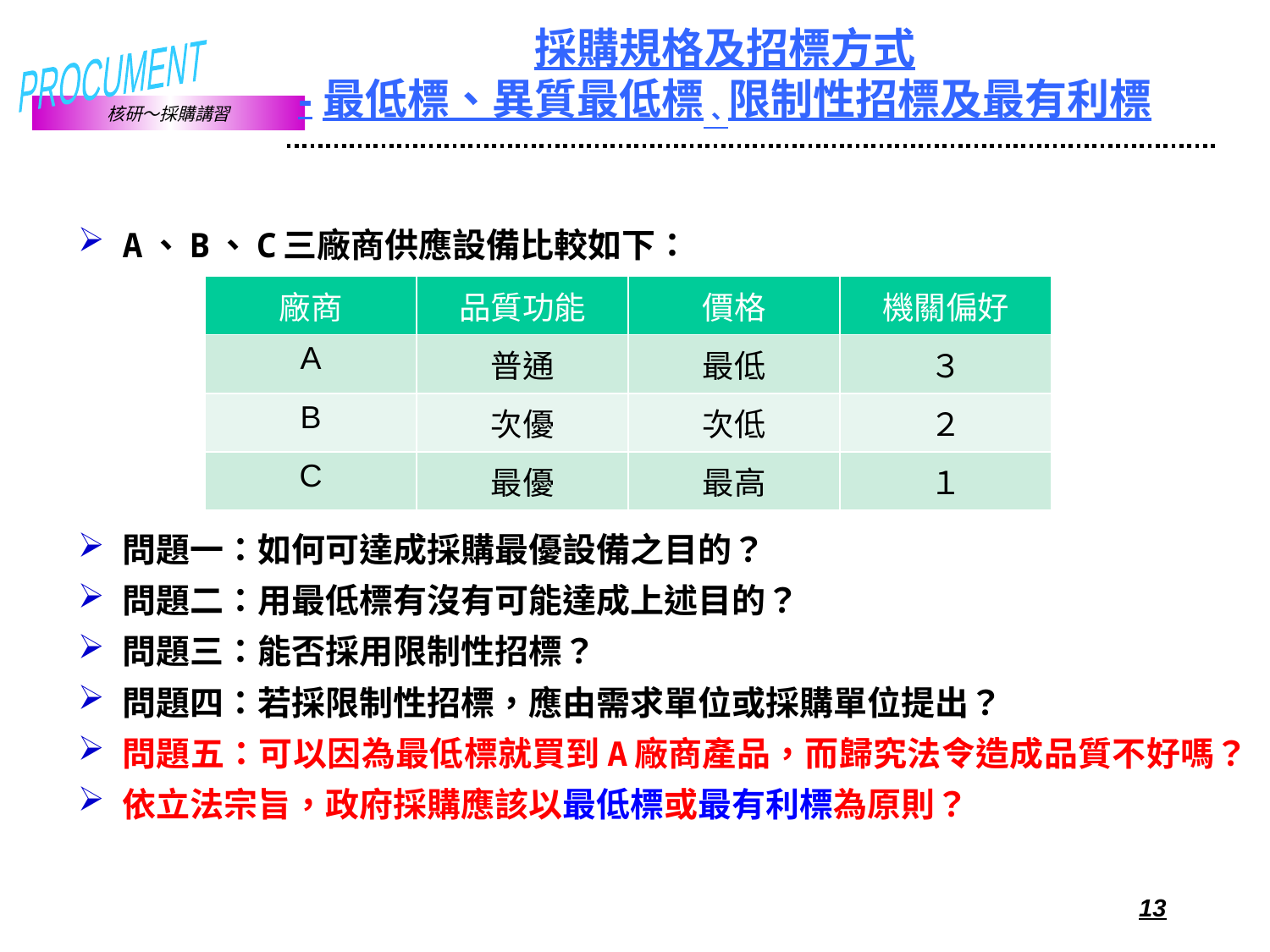

# 採購規格及招標方式 -最低標、異質最低標、限制性招標及最有利標
A、B、C三廠商供應設備比較如下：

問題一：如何可達成採購最優設備之目的？
問題二：用最低標有沒有可能達成上述目的？
問題三：能否採用限制性招標？
問題四：若採限制性招標，應由需求單位或採購單位提出？
問題五：可以因為最低標就買到A廠商產品，而歸究法令造成品質不好嗎？
依立法宗旨，政府採購應該以最低標或最有利標為原則？

| 廠商 | 品質功能 | 價格 | 機關偏好 |
| --- | --- | --- | --- |
| A | 普通 | 最低 | ３ |
| B | 次優 | 次低 | ２ |
| C | 最優 | 最高 | １ |
13